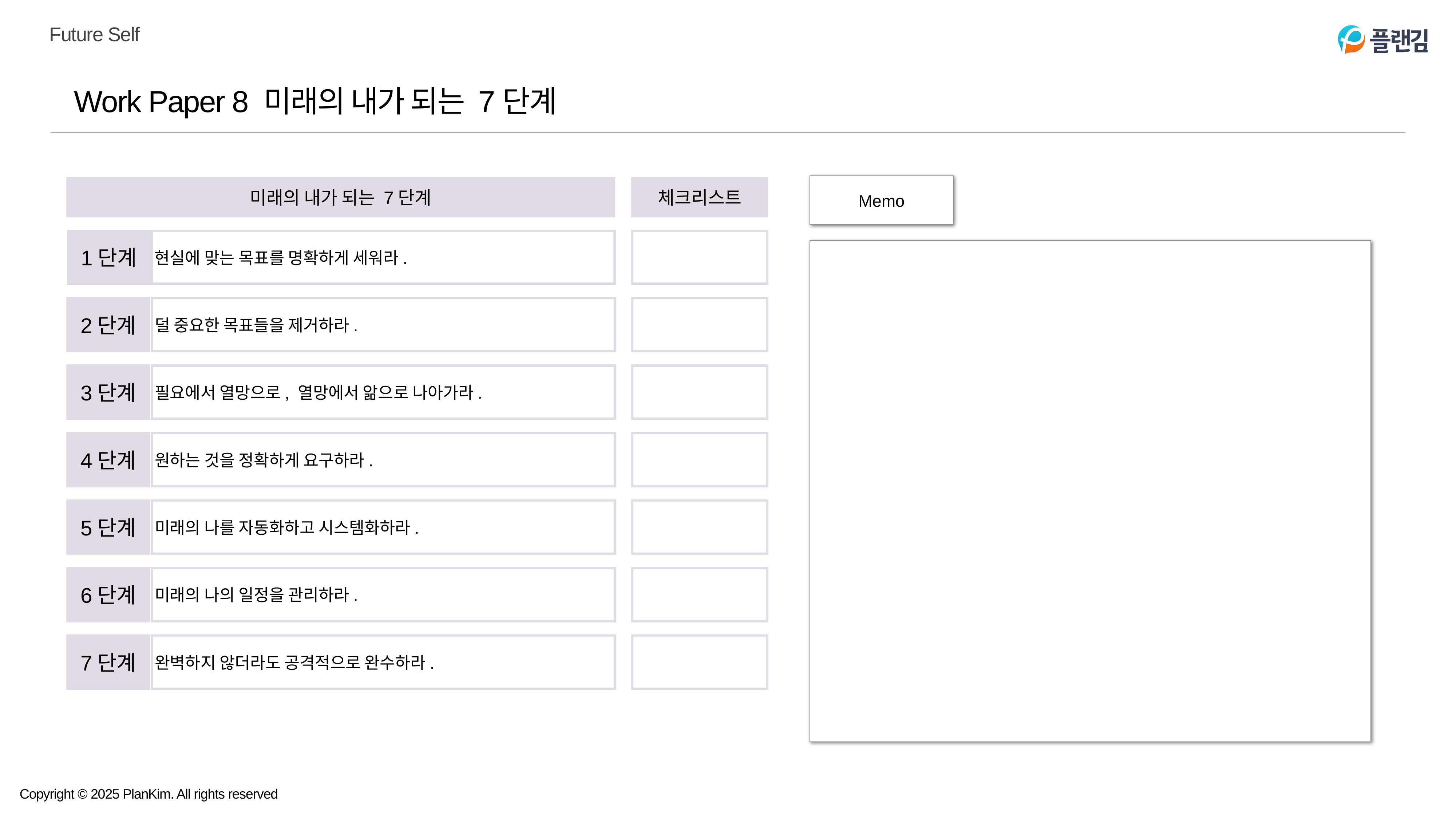

Work Paper 8 미래의 내가 되는 7단계
Memo
미래의 내가 되는 7단계
체크리스트
1단계
현실에 맞는 목표를 명확하게 세워라.

2단계
덜 중요한 목표들을 제거하라.

3단계
필요에서 열망으로, 열망에서 앎으로 나아가라.

4단계
원하는 것을 정확하게 요구하라.

5단계
미래의 나를 자동화하고 시스템화하라.

6단계
미래의 나의 일정을 관리하라.

7단계
완벽하지 않더라도 공격적으로 완수하라.

10